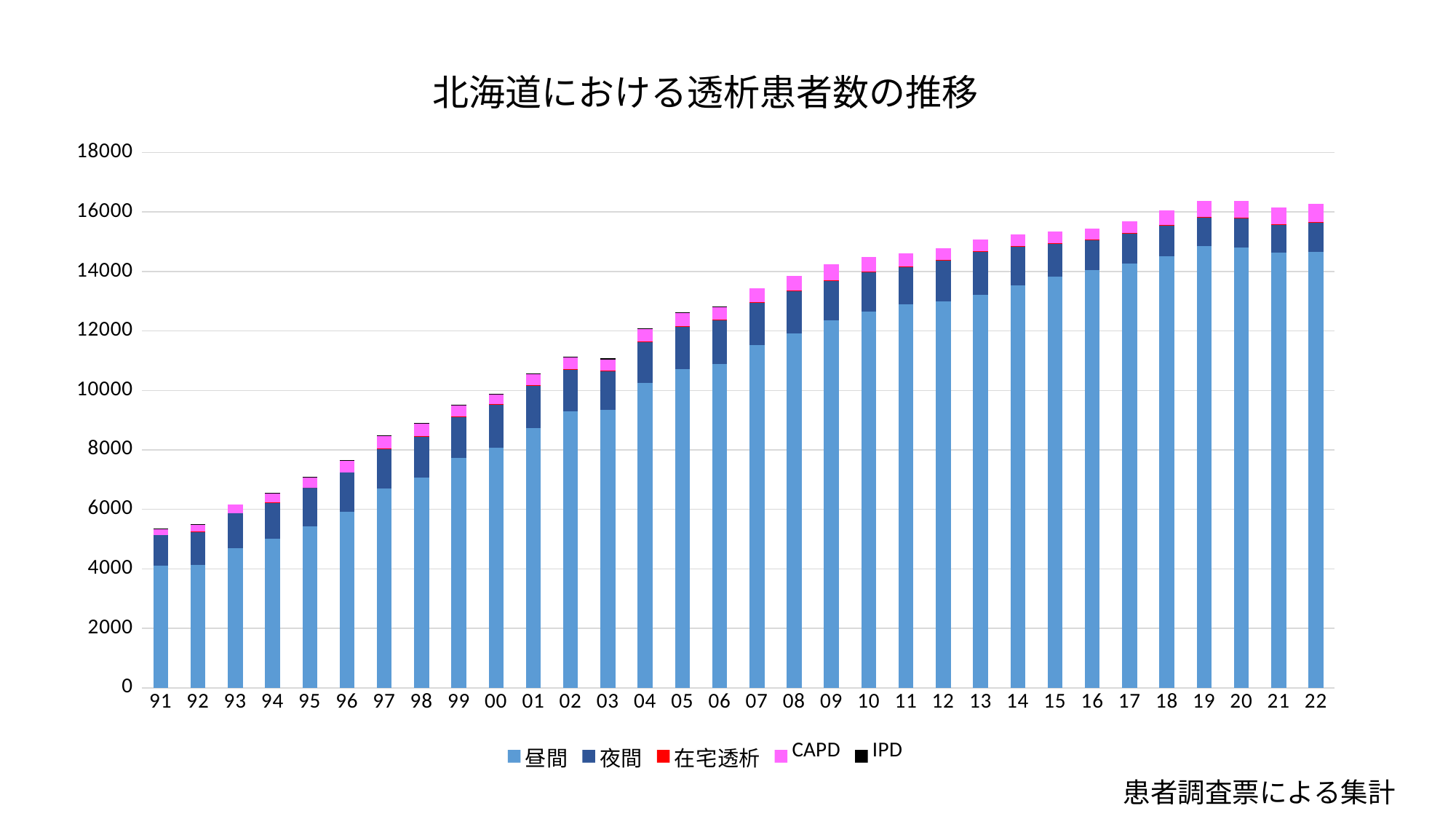

### Chart: 北海道における透析患者数の推移

| Category | 昼間 | 夜間 | 在宅透析 | CAPD | IPD |
|---|---|---|---|---|---|
| 91 | 4117.0 | 1022.0 | 1.0 | 220.0 | 3.0 |
| 92 | 4133.0 | 1125.0 | 1.0 | 254.0 | 1.0 |
| 93 | 4705.0 | 1170.0 | 1.0 | 294.0 | 0.0 |
| 94 | 5012.0 | 1225.0 | 1.0 | 315.0 | 4.0 |
| 95 | 5432.0 | 1293.0 | 1.0 | 368.0 | 11.0 |
| 96 | 5931.0 | 1312.0 | 0.0 | 399.0 | 12.0 |
| 97 | 6698.0 | 1346.0 | 9.0 | 430.0 | 10.0 |
| 98 | 7067.0 | 1401.0 | 1.0 | 413.0 | 21.0 |
| 99 | 7729.0 | 1387.0 | 2.0 | 392.0 | 9.0 |
| 00 | 8077.0 | 1454.0 | 2.0 | 340.0 | 18.0 |
| 01 | 8745.0 | 1437.0 | 2.0 | 359.0 | 18.0 |
| 02 | 9305.0 | 1414.0 | 2.0 | 386.0 | 23.0 |
| 03 | 9352.0 | 1315.0 | 3.0 | 378.0 | 25.0 |
| 04 | 10255.0 | 1392.0 | 3.0 | 428.0 | 19.0 |
| 05 | 10729.0 | 1429.0 | 3.0 | 442.0 | 21.0 |
| 06 | 10881.0 | 1491.0 | 3.0 | 424.0 | 18.0 |
| 07 | 11535.0 | 1438.0 | 5.0 | 450.0 | None |
| 08 | 11911.0 | 1441.0 | 7.0 | 481.0 | None |
| 09 | 12352.0 | 1347.0 | 14.0 | 521.0 | None |
| 10 | 12650.0 | 1341.0 | 8.0 | 494.0 | None |
| 11 | 12885.0 | 1282.0 | 8.0 | 427.0 | None |
| 12 | 12990.0 | 1380.0 | 10.0 | 406.0 | None |
| 13 | 13220.0 | 1442.0 | 11.0 | 409.0 | None |
| 14 | 13526.0 | 1309.0 | 10.0 | 394.0 | None |
| 15 | 13818.0 | 1126.0 | 9.0 | 385.0 | None |
| 16 | 14042.0 | 1018.0 | 9.0 | 363.0 | None |
| 17 | 14260.0 | 1013.0 | 10.0 | 392.0 | None |
| 18 | 14517.0 | 1032.0 | 9.0 | 502.0 | None |
| 19 | 14854.0 | 983.0 | 9.0 | 531.0 | None |
| 20 | 14806.0 | 1001.0 | 10.0 | 553.0 | None |
| 21 | 14641.0 | 942.0 | 8.0 | 570.0 | None |
| 22 | 14670.0 | 976.0 | 11.0 | 610.0 | None |
患者調査票による集計